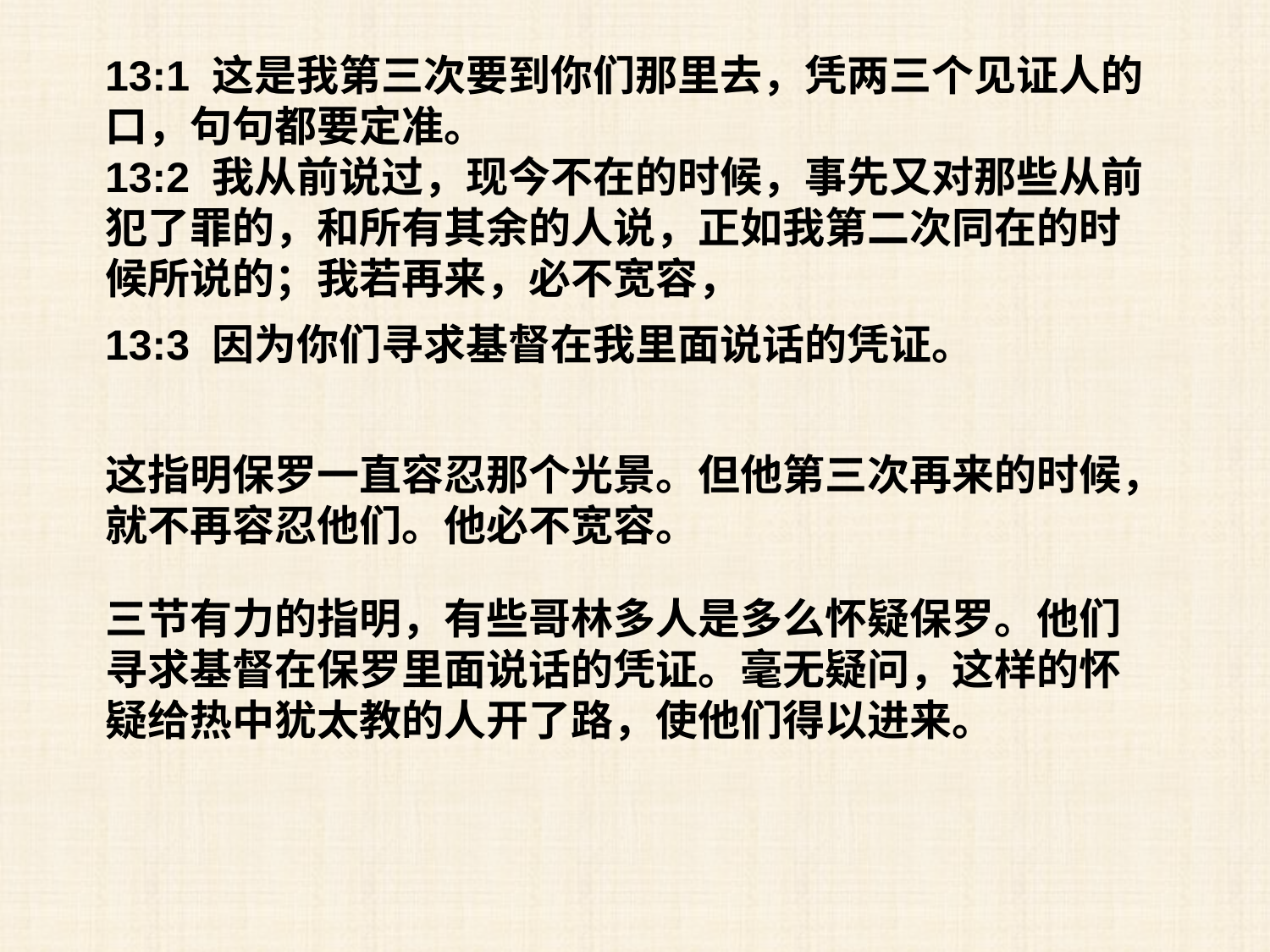

13:1 这是我第三次要到你们那里去，凭两三个见证人的口，句句都要定准。
13:2 我从前说过，现今不在的时候，事先又对那些从前犯了罪的，和所有其余的人说，正如我第二次同在的时候所说的；我若再来，必不宽容，
13:3 因为你们寻求基督在我里面说话的凭证。
这指明保罗一直容忍那个光景。但他第三次再来的时候，就不再容忍他们。他必不宽容。
三节有力的指明，有些哥林多人是多么怀疑保罗。他们寻求基督在保罗里面说话的凭证。毫无疑问，这样的怀疑给热中犹太教的人开了路，使他们得以进来。